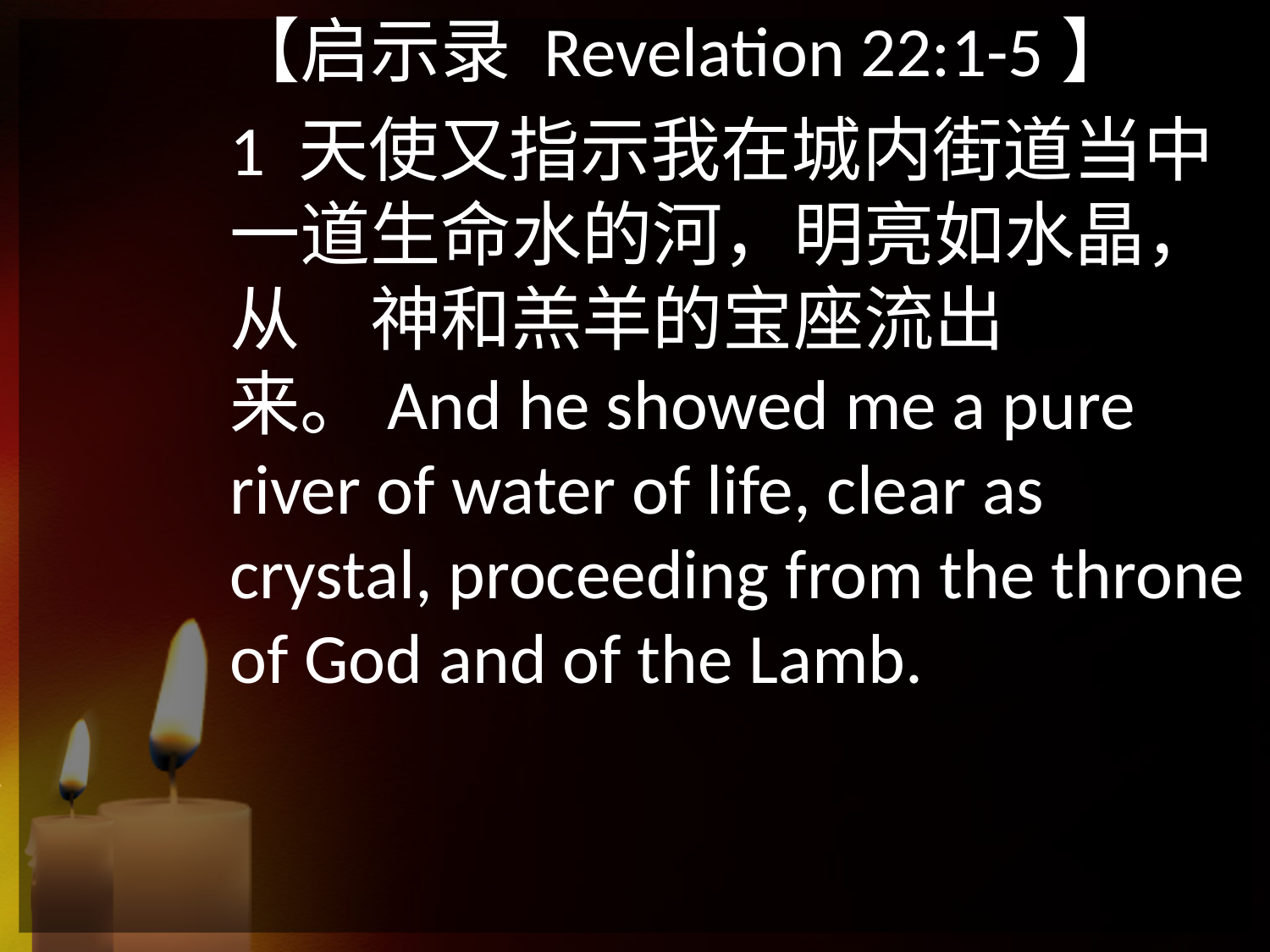

【启示录 Revelation 22:1-5】
1 天使又指示我在城内街道当中一道生命水的河，明亮如水晶，从　神和羔羊的宝座流出来。And he showed me a pure river of water of life, clear as crystal, proceeding from the throne of God and of the Lamb.